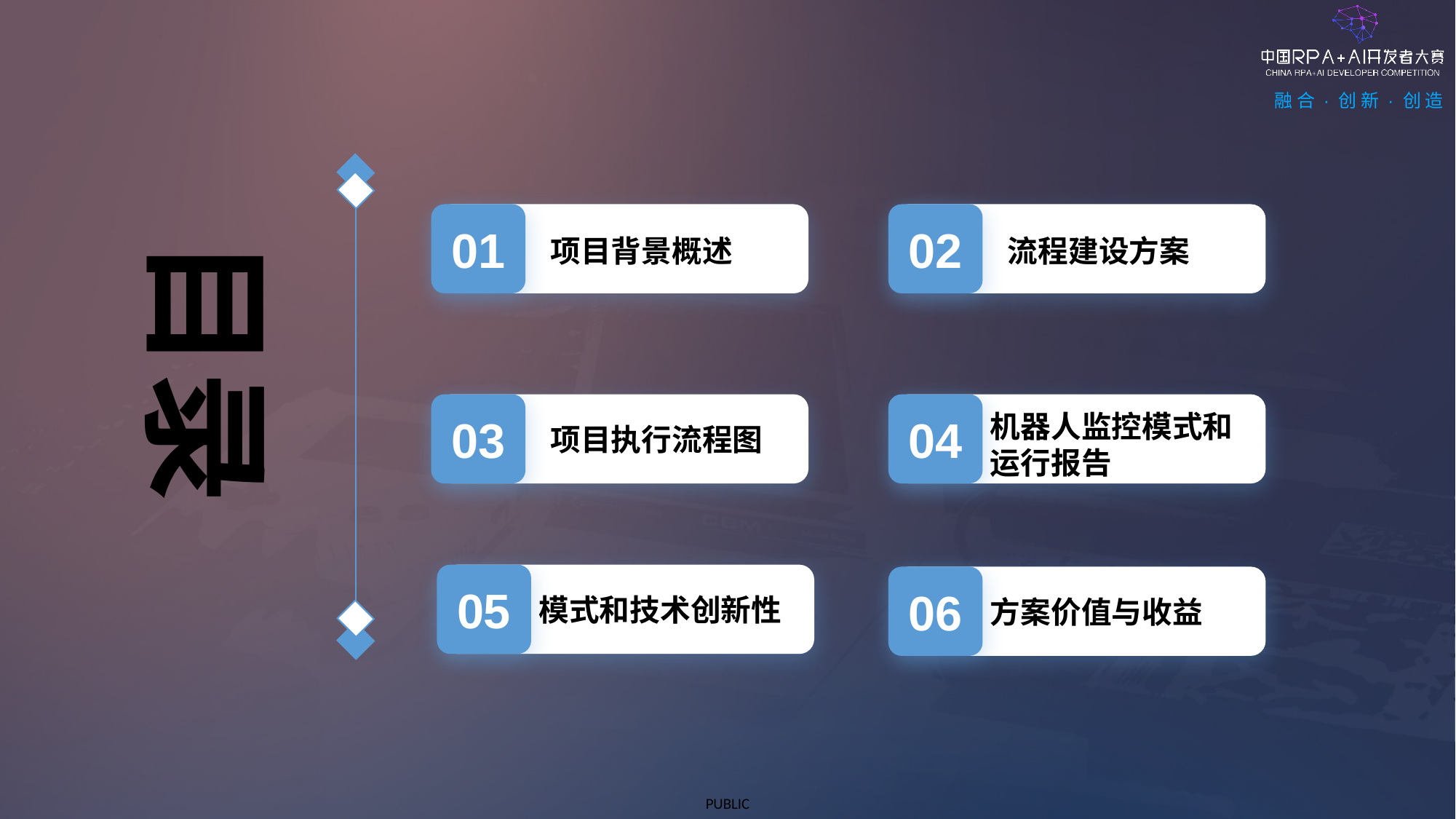

01
02

目录
项目背景概述
流程建设方案
03
04

机器人监控模式和运行报告
项目执行流程图
05

06

模式和技术创新性
方案价值与收益